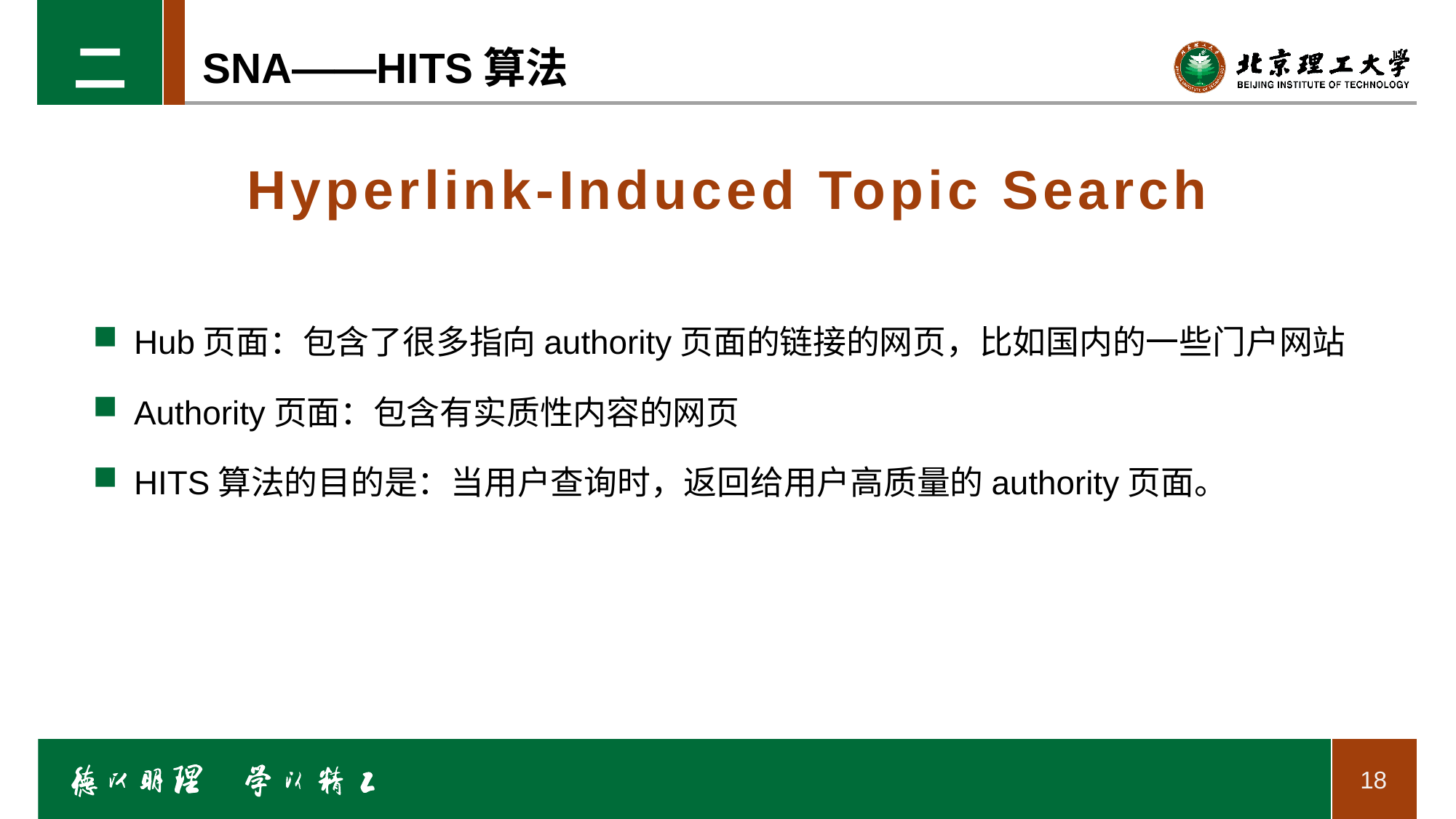

二
# SNA——HITS算法
Hyperlink-Induced Topic Search

Hub页面：包含了很多指向authority页面的链接的网页，比如国内的一些门户网站
Authority页面：包含有实质性内容的网页
HITS算法的目的是：当用户查询时，返回给用户高质量的authority页面。